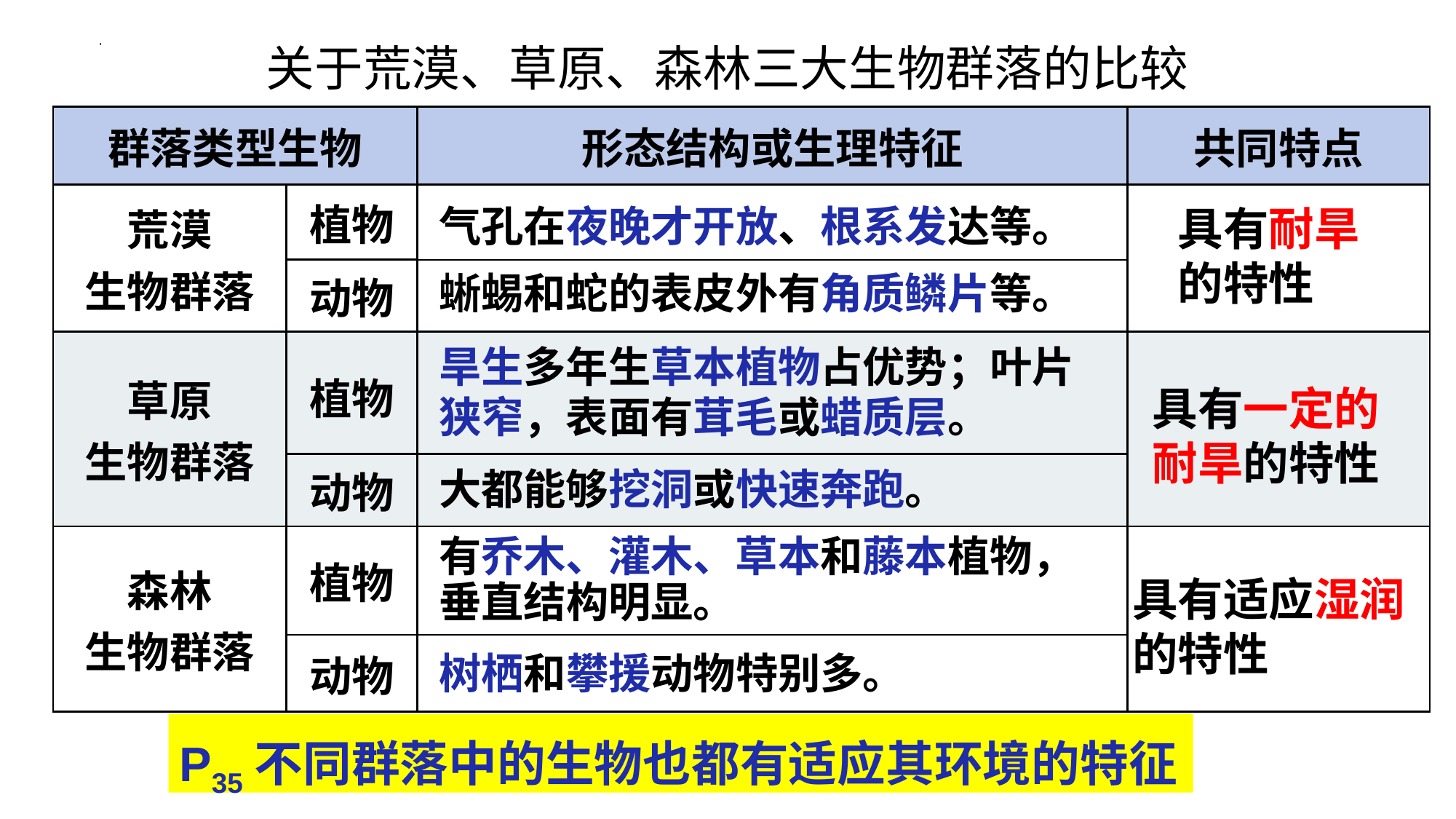

关于荒漠、草原、森林三大生物群落的比较
| 群落类型生物 |  | 形态结构或生理特征 | 共同特点 |
| --- | --- | --- | --- |
| 荒漠 生物群落 | 植物 |  |  |
|  | 动物 |  |  |
|  |  |  |  |
| 草原 生物群落 | 植物 |  |  |
|  | 动物 |  |  |
| 森林 生物群落 | 植物 |  |  |
|  | 动物 |  |  |
气孔在夜晚才开放、根系发达等。
具有耐旱的特性
蜥蜴和蛇的表皮外有角质鳞片等。
旱生多年生草本植物占优势；叶片狭窄，表面有茸毛或蜡质层。
具有一定的耐旱的特性
大都能够挖洞或快速奔跑。
有乔木、灌木、草本和藤本植物，垂直结构明显。
具有适应湿润的特性
树栖和攀援动物特别多。
P35不同群落中的生物也都有适应其环境的特征